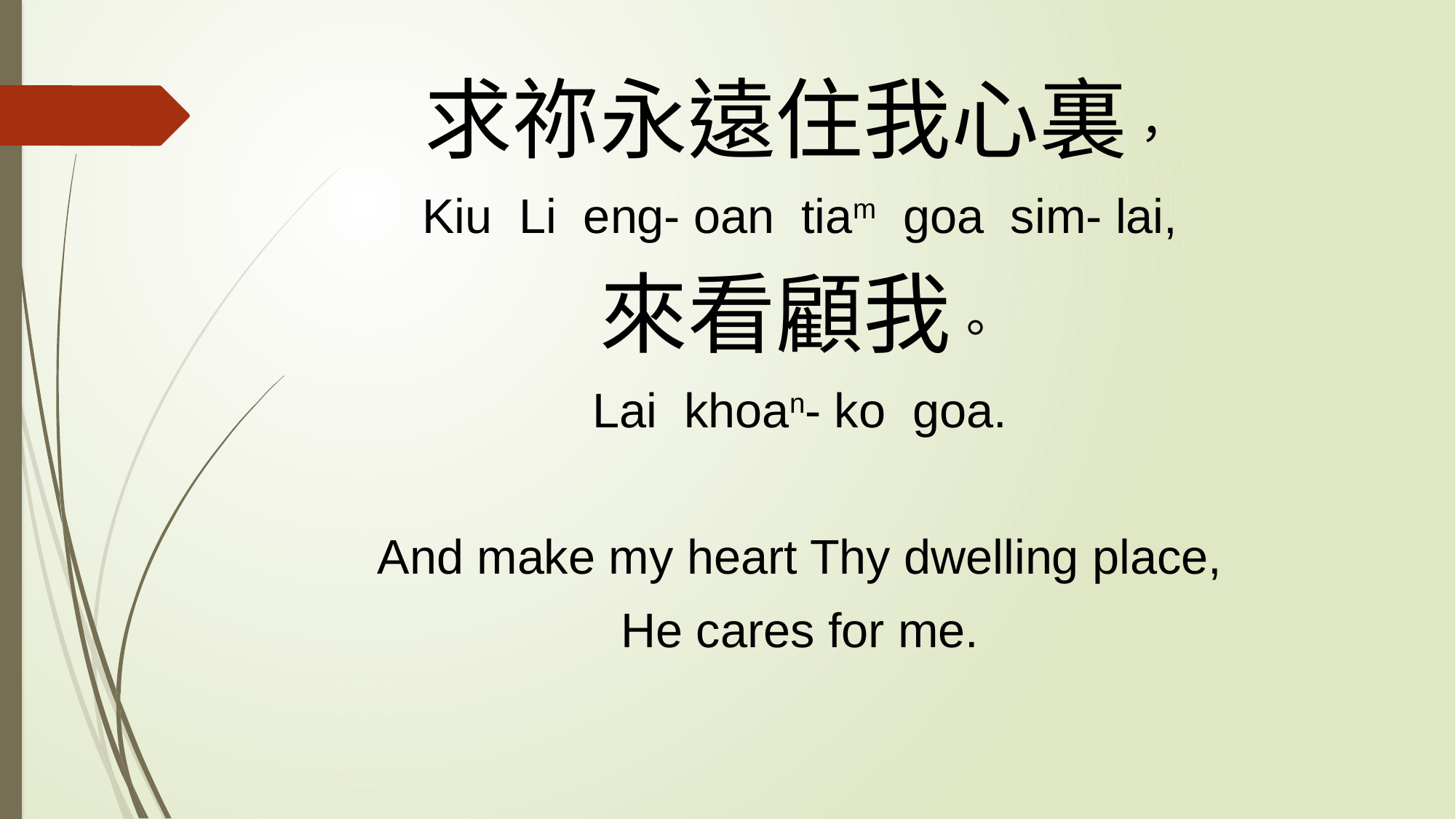

求祢永遠住我心裏，
Kiu  Li  eng- oan  tiam  goa  sim- lai,
來看顧我。
Lai  khoan- ko  goa.

And make my heart Thy dwelling place,
He cares for me.